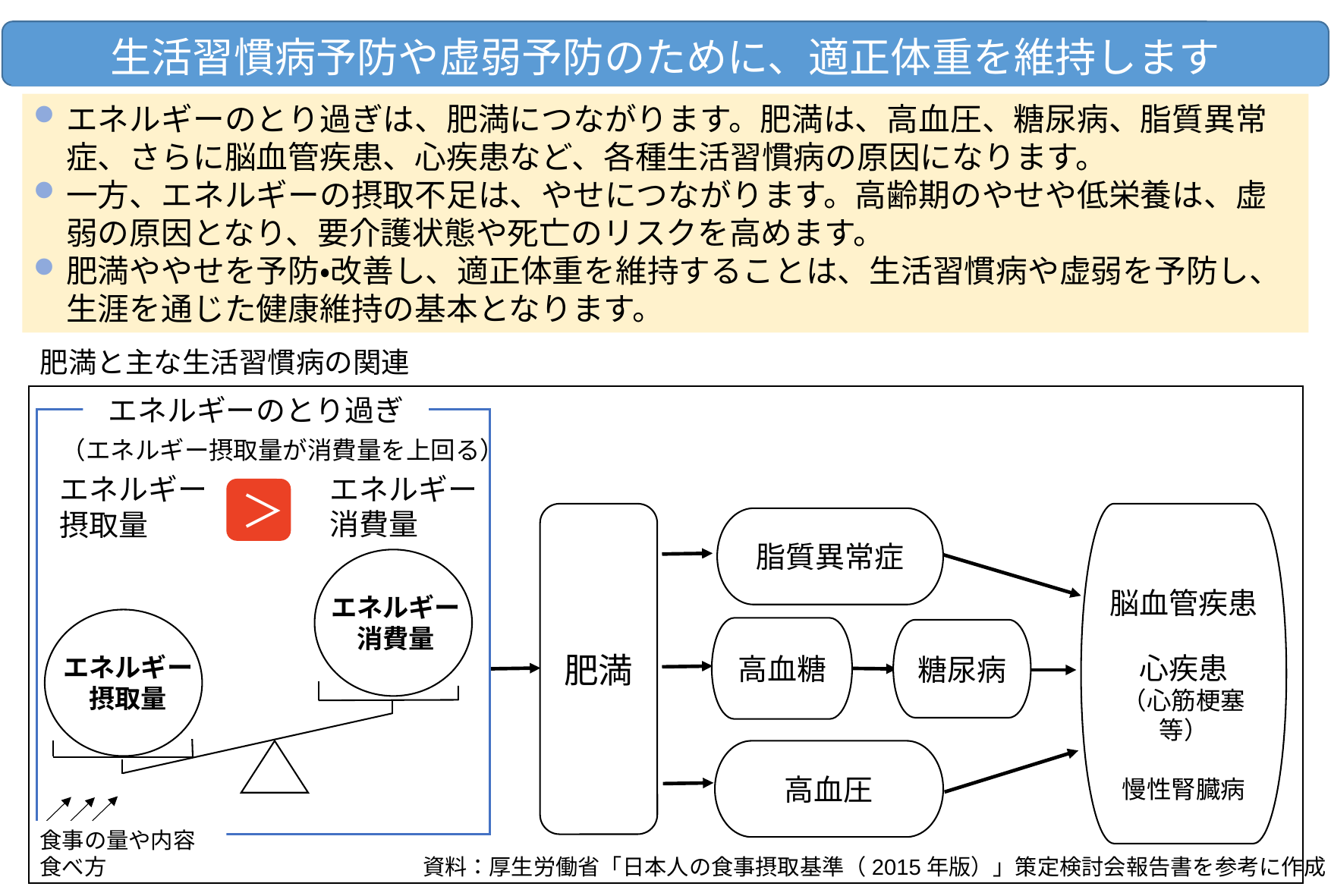

生活習慣病予防や虚弱予防のために、適正体重を維持します
エネルギーのとり過ぎは、肥満につながります。肥満は、高血圧、糖尿病、脂質異常症、さらに脳血管疾患、心疾患など、各種生活習慣病の原因になります。
一方、エネルギーの摂取不足は、やせにつながります。高齢期のやせや低栄養は、虚弱の原因となり、要介護状態や死亡のリスクを高めます。
肥満ややせを予防・改善し、適正体重を維持することは、生活習慣病や虚弱を予防し、生涯を通じた健康維持の基本となります。
肥満と主な生活習慣病の関連
エネルギーのとり過ぎ

（エネルギー摂取量が消費量を上回る）
エネルギー消費量
エネルギー
摂取量
＞

脳血管疾患

心疾患
（心筋梗塞等）

慢性腎臓病

肥満
脂質異常症

エネルギー消費量

エネルギー摂取量
高血糖
糖尿病

高血圧
食事の量や内容
食べ方
資料：厚生労働省「日本人の食事摂取基準（2015年版）」策定検討会報告書を参考に作成